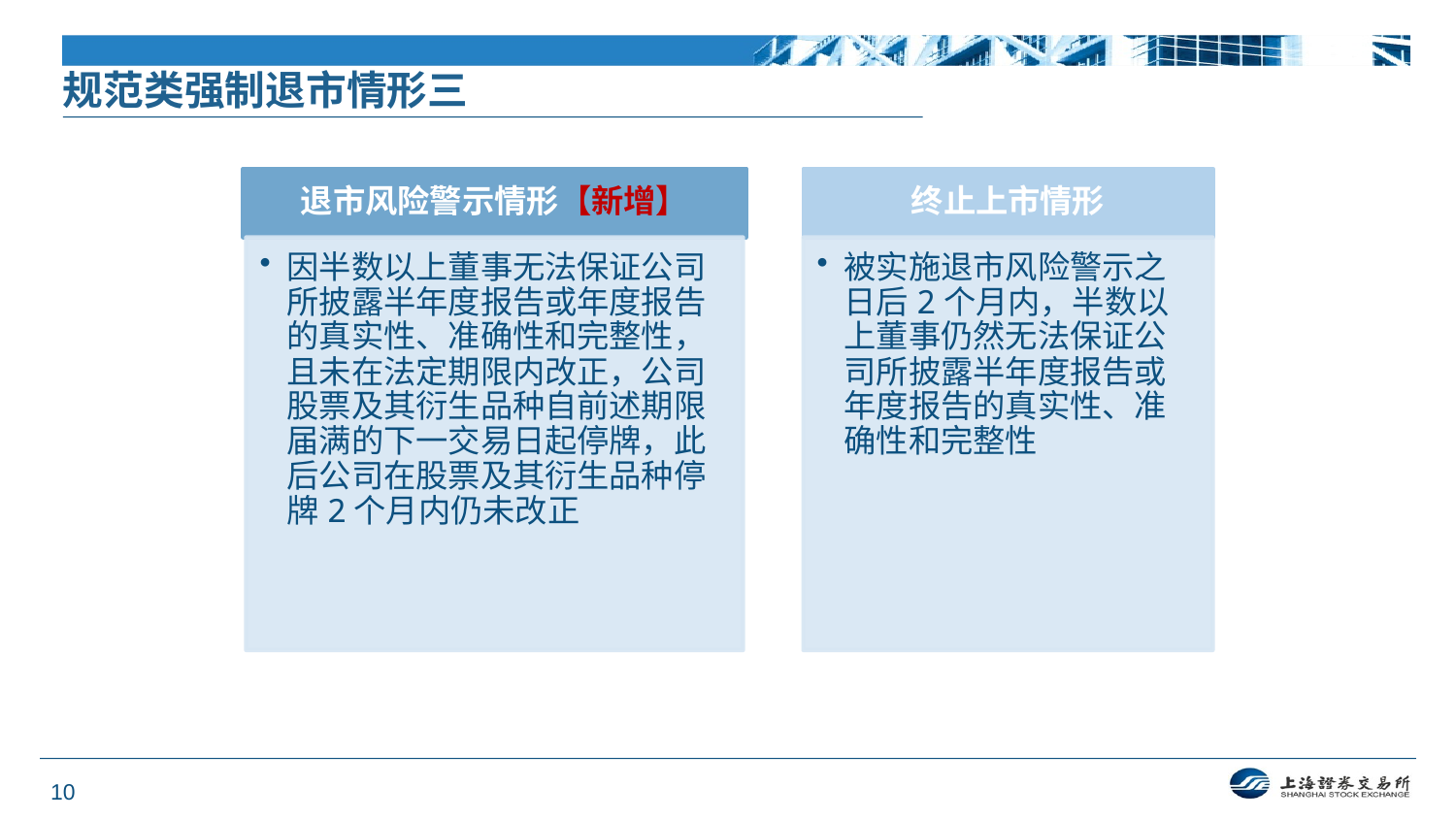

规范类强制退市情形三
退市风险警示情形【新增】
因半数以上董事无法保证公司所披露半年度报告或年度报告的真实性、准确性和完整性，且未在法定期限内改正，公司股票及其衍生品种自前述期限届满的下一交易日起停牌，此后公司在股票及其衍生品种停牌2个月内仍未改正
终止上市情形
被实施退市风险警示之日后2个月内，半数以上董事仍然无法保证公司所披露半年度报告或年度报告的真实性、准确性和完整性
10